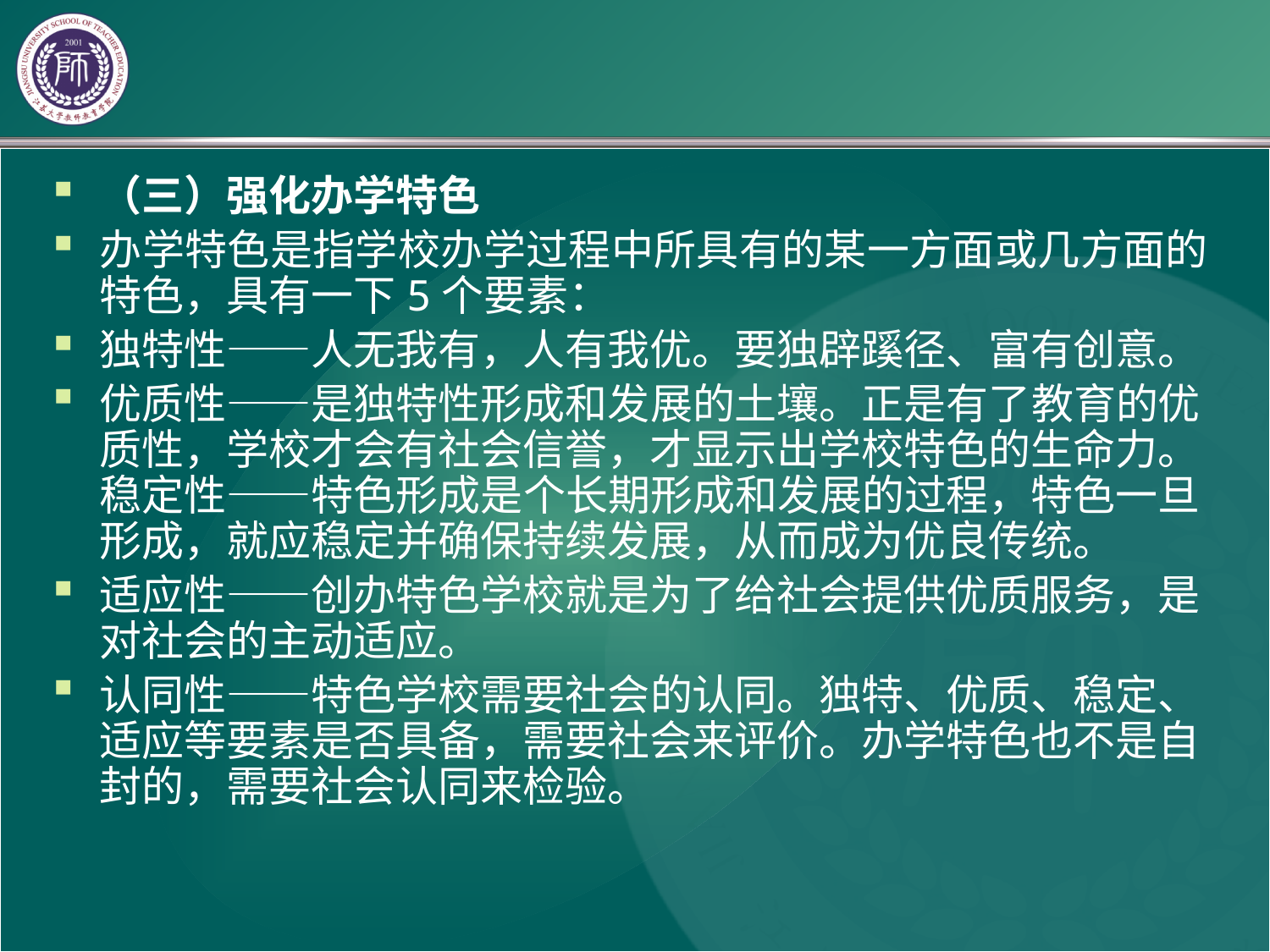

#
（三）强化办学特色
办学特色是指学校办学过程中所具有的某一方面或几方面的特色，具有一下5个要素：
独特性——人无我有，人有我优。要独辟蹊径、富有创意。
优质性——是独特性形成和发展的土壤。正是有了教育的优质性，学校才会有社会信誉，才显示出学校特色的生命力。
稳定性——特色形成是个长期形成和发展的过程，特色一旦形成，就应稳定并确保持续发展，从而成为优良传统。
适应性——创办特色学校就是为了给社会提供优质服务，是对社会的主动适应。
认同性——特色学校需要社会的认同。独特、优质、稳定、适应等要素是否具备，需要社会来评价。办学特色也不是自封的，需要社会认同来检验。